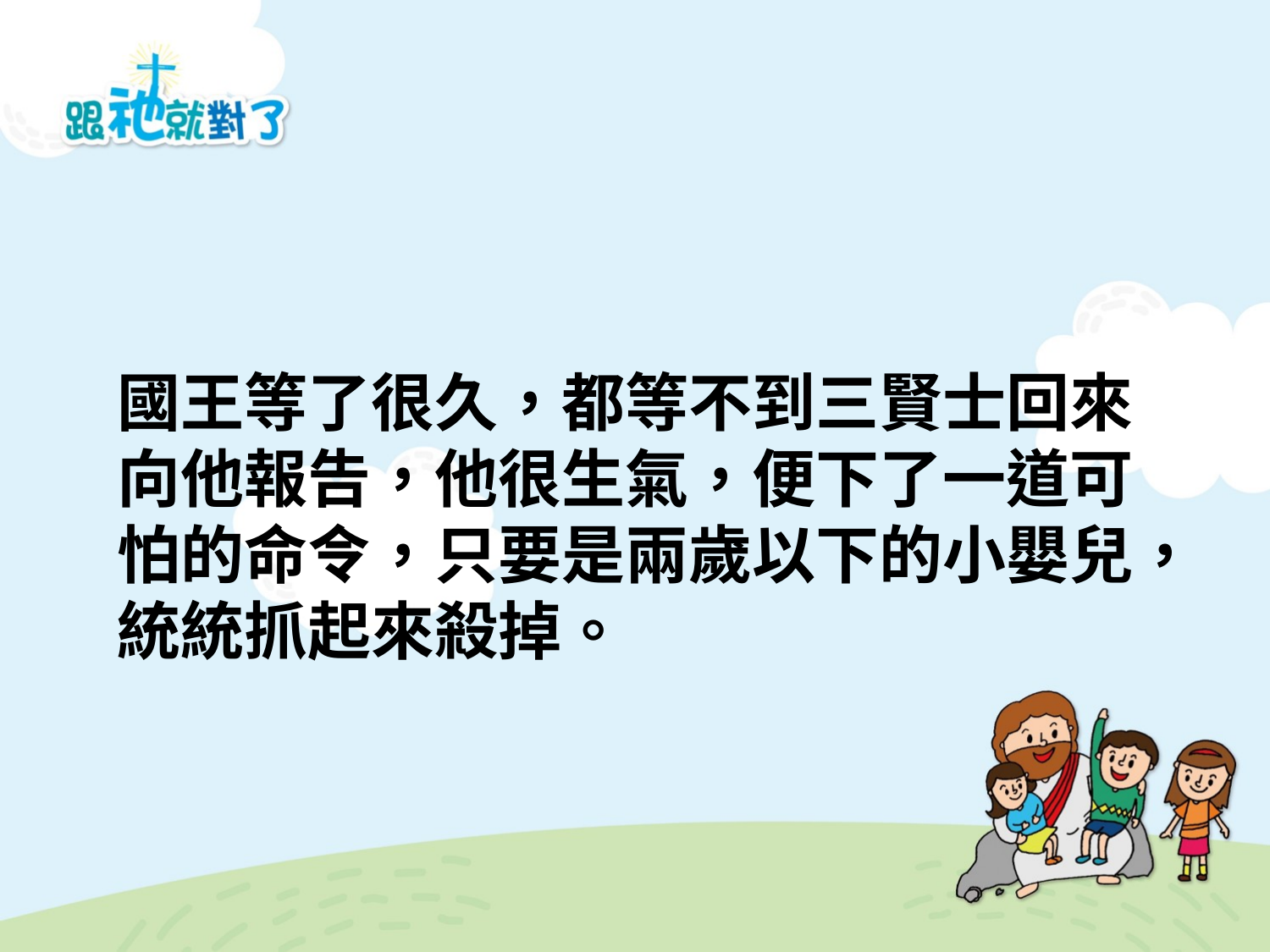

國王等了很久，都等不到三賢士回來向他報告，他很生氣，便下了一道可怕的命令，只要是兩歲以下的小嬰兒，統統抓起來殺掉。